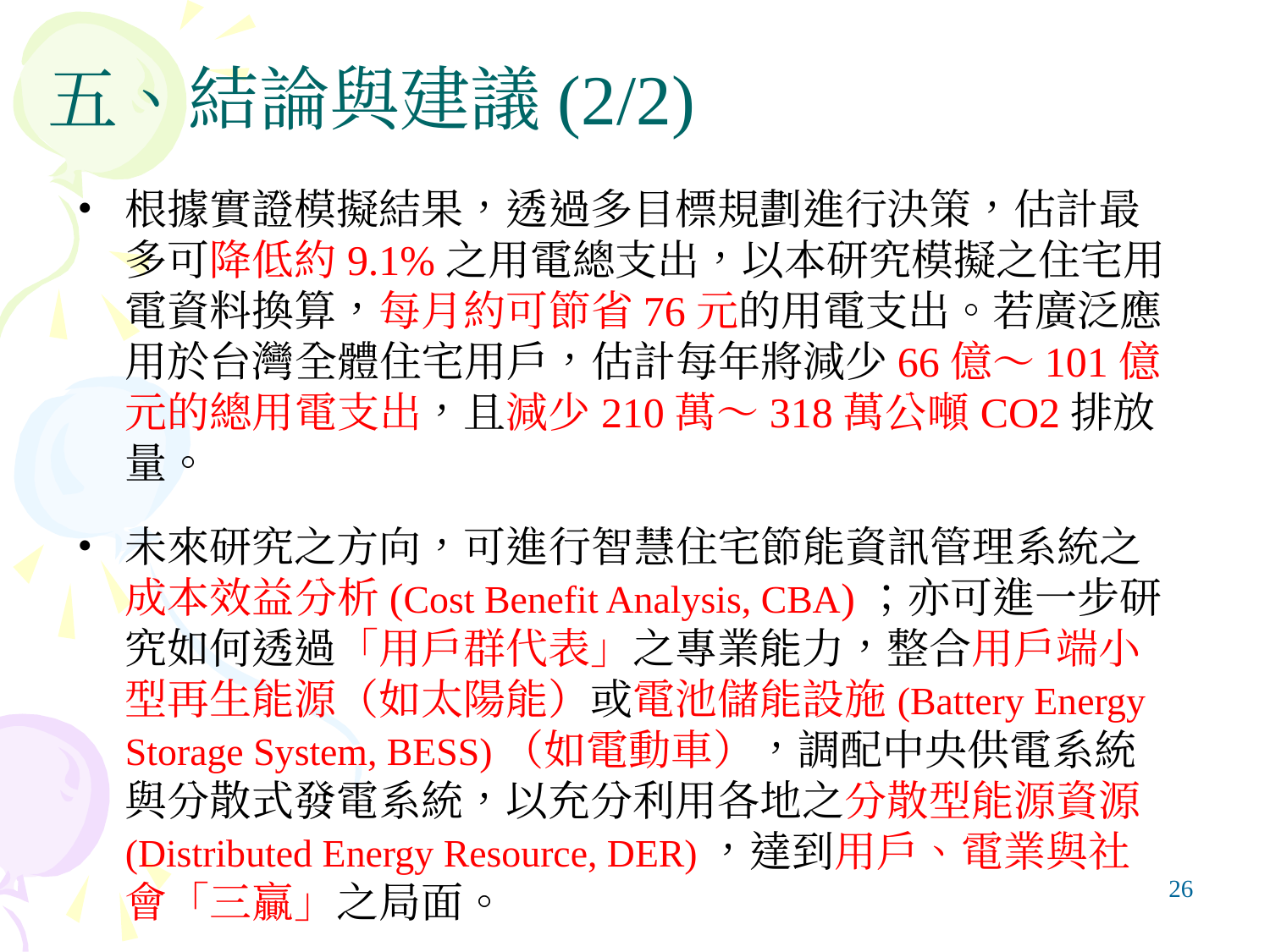

# 五、結論與建議(2/2)
根據實證模擬結果，透過多目標規劃進行決策，估計最多可降低約9.1%之用電總支出，以本研究模擬之住宅用電資料換算，每月約可節省76元的用電支出。若廣泛應用於台灣全體住宅用戶，估計每年將減少66億～101億元的總用電支出，且減少210萬～318萬公噸CO2排放量。

未來研究之方向，可進行智慧住宅節能資訊管理系統之成本效益分析(Cost Benefit Analysis, CBA)；亦可進一步研究如何透過「用戶群代表」之專業能力，整合用戶端小型再生能源（如太陽能）或電池儲能設施(Battery Energy Storage System, BESS)（如電動車），調配中央供電系統與分散式發電系統，以充分利用各地之分散型能源資源(Distributed Energy Resource, DER)，達到用戶、電業與社會「三贏」之局面。
26